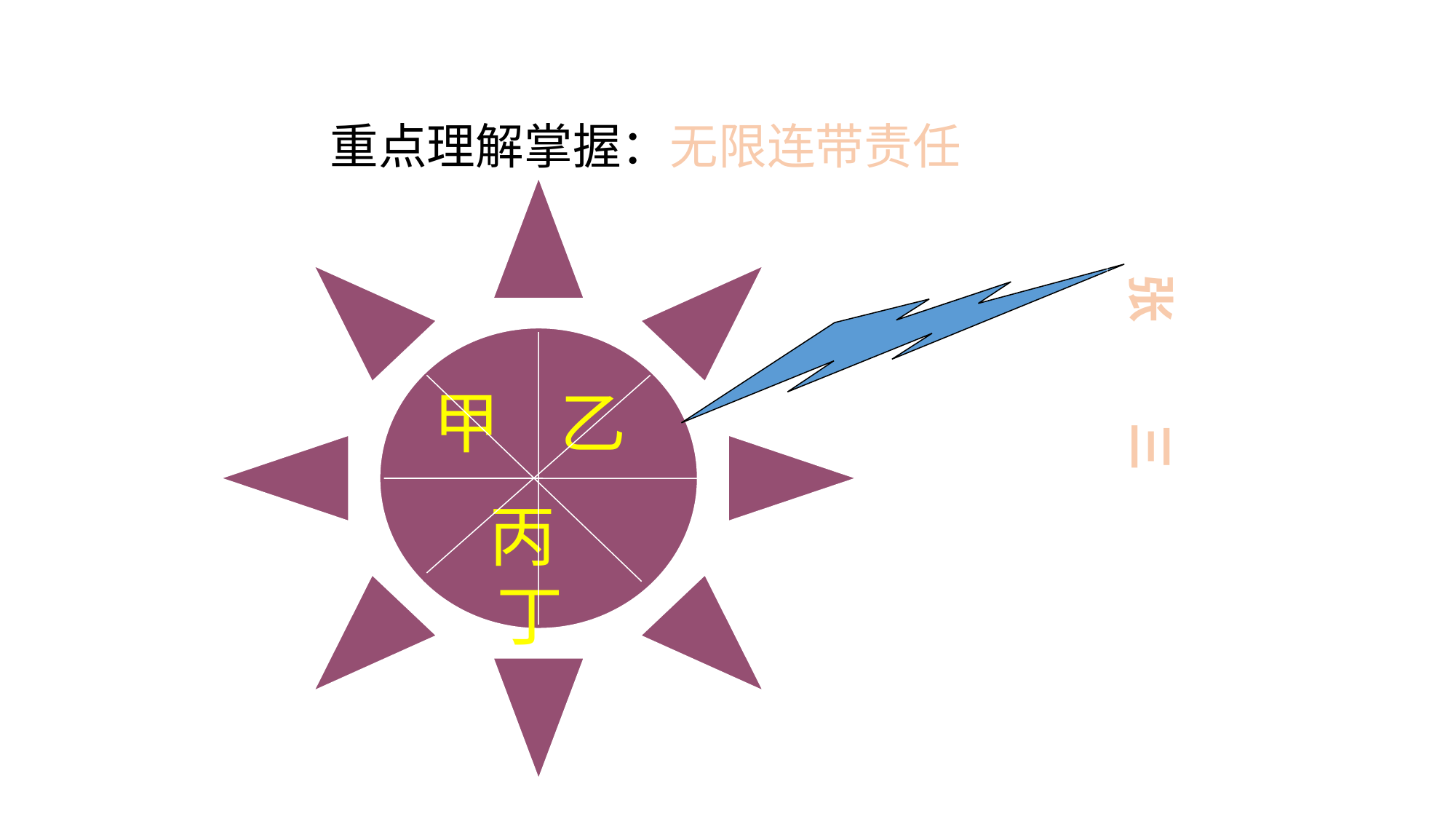

重点理解掌握：无限连带责任

张         三

甲    乙
 丙    丁